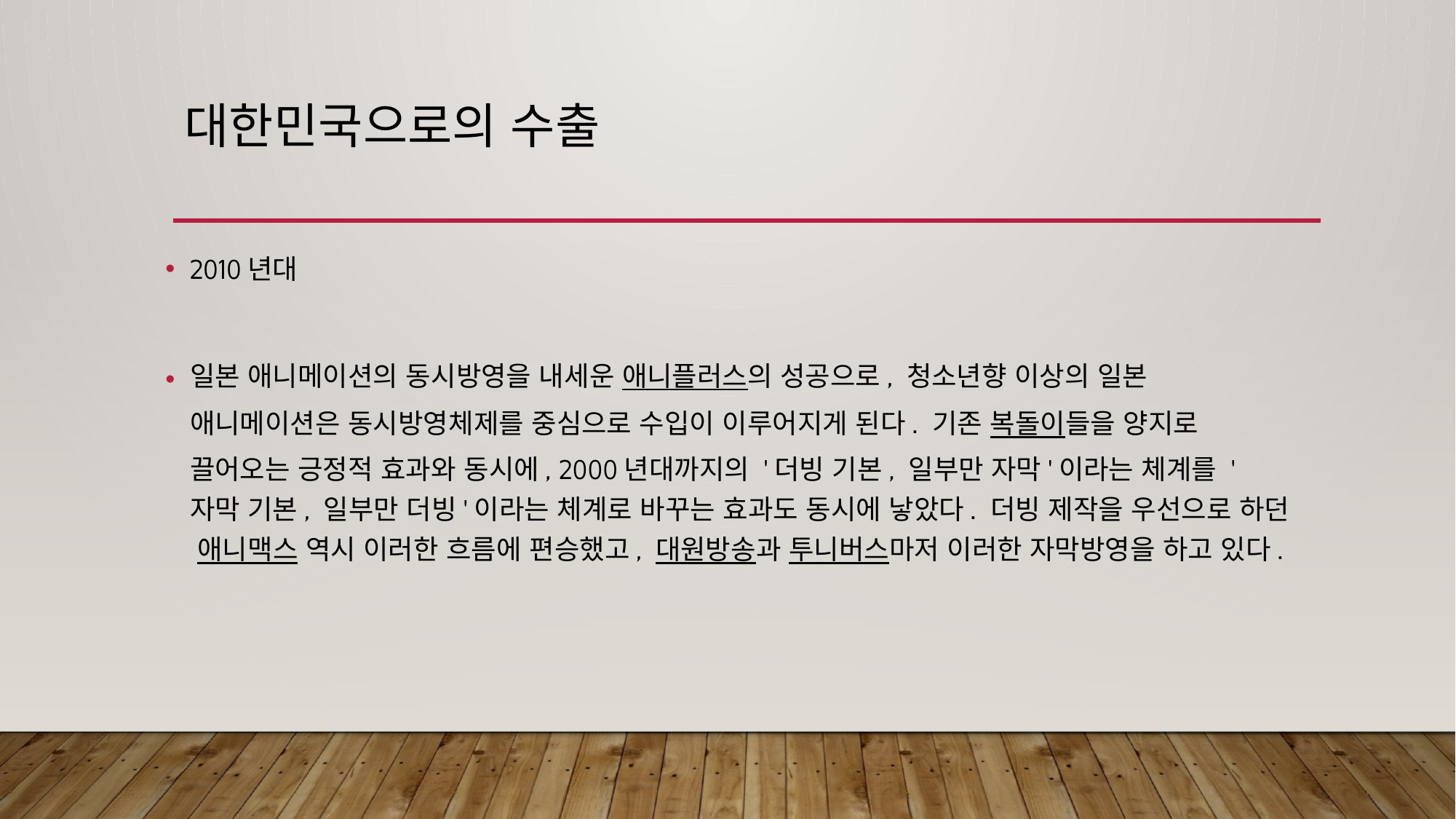

# 대한민국으로의 수출
2010년대

일본 애니메이션의 동시방영을 내세운 애니플러스의 성공으로, 청소년향 이상의 일본 애니메이션은 동시방영체제를 중심으로 수입이 이루어지게 된다. 기존 복돌이들을 양지로 끌어오는 긍정적 효과와 동시에, 2000년대까지의 '더빙 기본, 일부만 자막'이라는 체계를 '자막 기본, 일부만 더빙'이라는 체계로 바꾸는 효과도 동시에 낳았다. 더빙 제작을 우선으로 하던 애니맥스 역시 이러한 흐름에 편승했고, 대원방송과 투니버스마저 이러한 자막방영을 하고 있다.